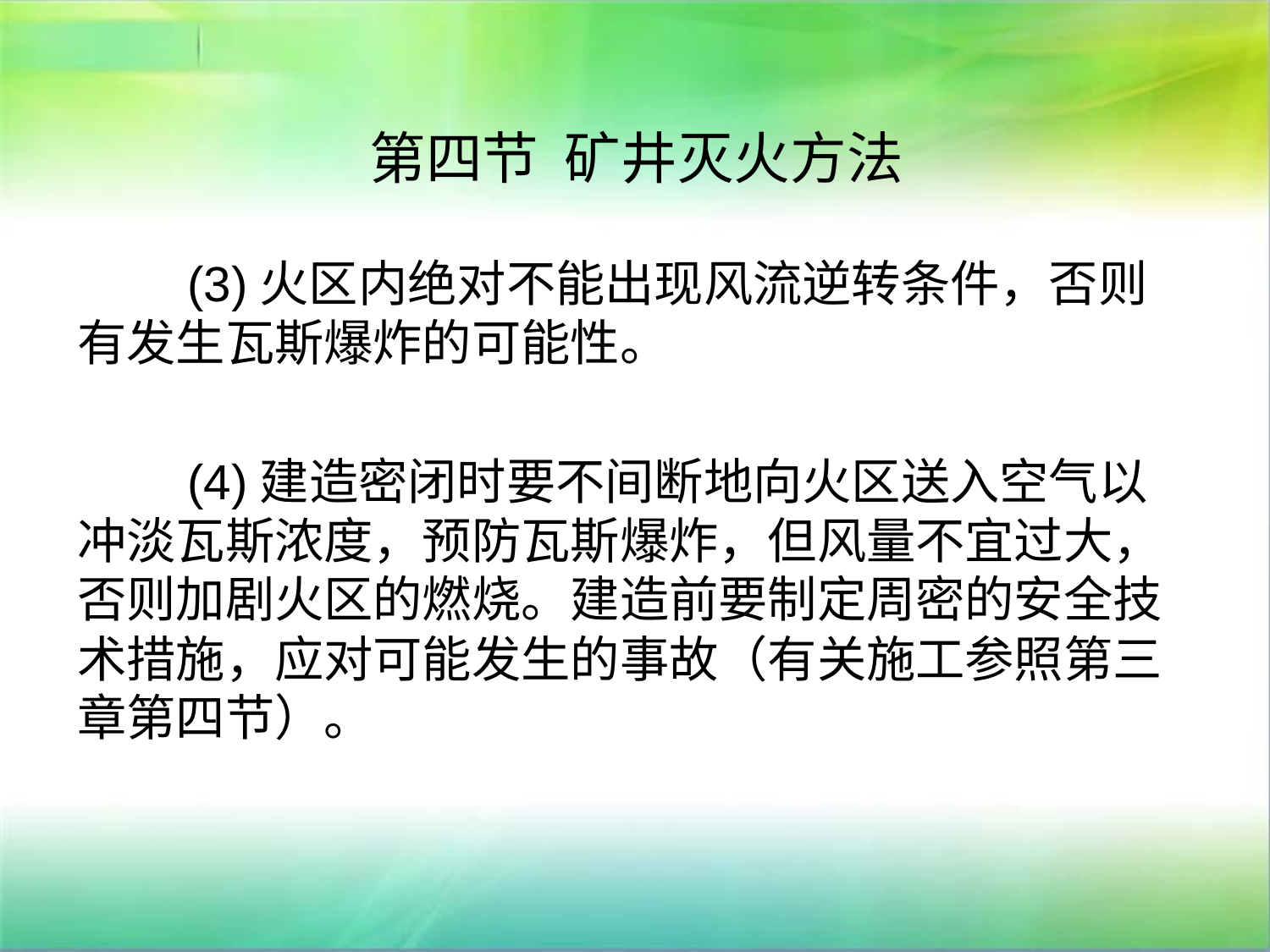

# 第四节  矿井灭火方法
        (3)火区内绝对不能出现风流逆转条件，否则有发生瓦斯爆炸的可能性。

        (4)建造密闭时要不间断地向火区送入空气以冲淡瓦斯浓度，预防瓦斯爆炸，但风量不宜过大，否则加剧火区的燃烧。建造前要制定周密的安全技术措施，应对可能发生的事故（有关施工参照第三章第四节）。